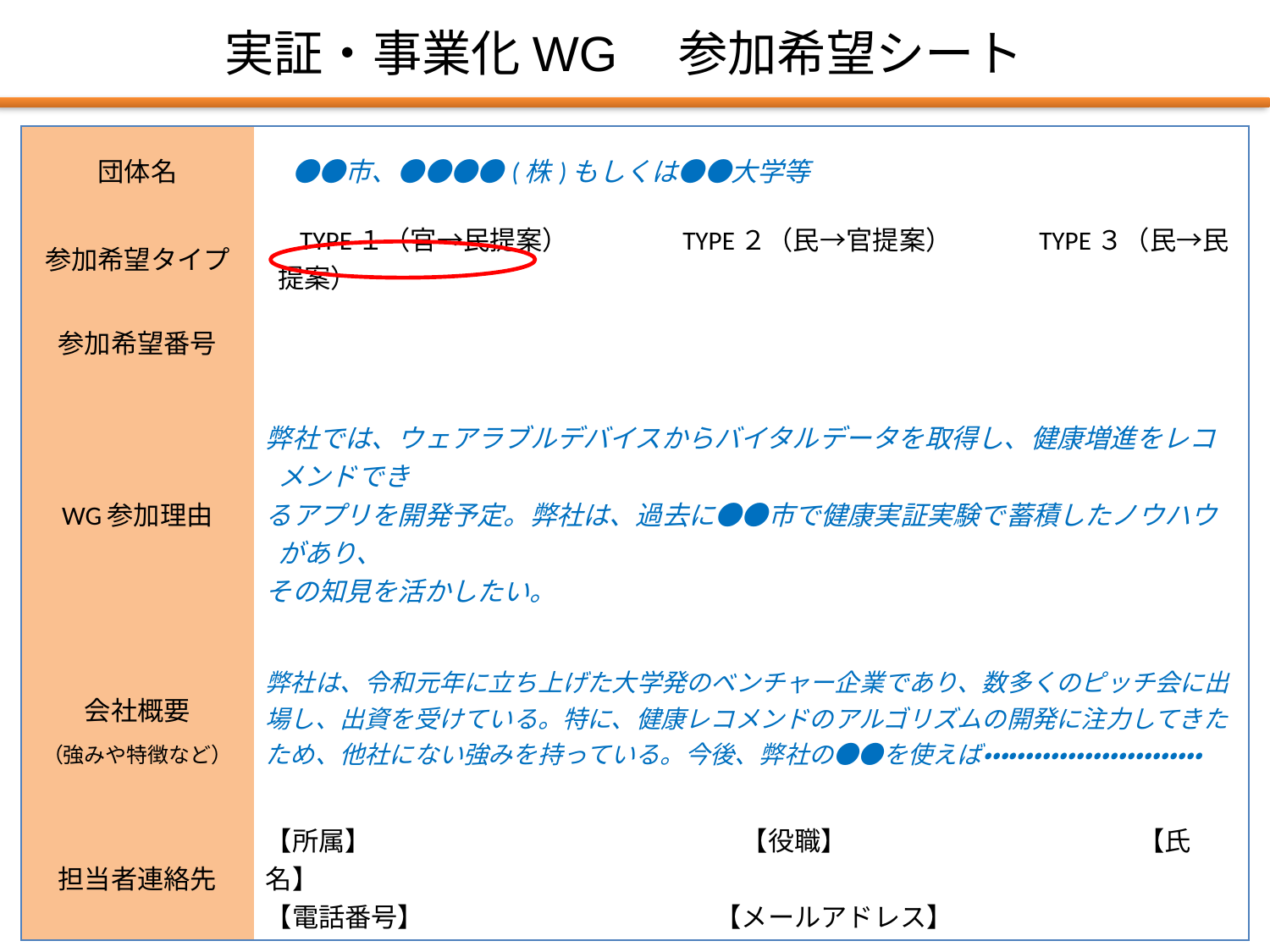

実証・事業化WG　参加希望シート

| 団体名 | ●●市、●●●●(株)もしくは●●大学等 |
| --- | --- |
| 参加希望タイプ | TYPE１（官→民提案）　　　　TYPE２（民→官提案）　　　TYPE３（民→民提案） |
| 参加希望番号 |  |
| WG参加理由 | 弊社では、ウェアラブルデバイスからバイタルデータを取得し、健康増進をレコメンドでき るアプリを開発予定。弊社は、過去に●●市で健康実証実験で蓄積したノウハウがあり、 その知見を活かしたい。 |
| 会社概要 （強みや特徴など） | 弊社は、令和元年に立ち上げた大学発のベンチャー企業であり、数多くのピッチ会に出場し、出資を受けている。特に、健康レコメンドのアルゴリズムの開発に注力してきたため、他社にない強みを持っている。今後、弊社の●●を使えば・・・・・・・・・・・・・・・・・・・・・・・・・・ |
| 担当者連絡先 | 【所属】　　　　　　　　　　　　　　【役職】　　　　　　　　　　　【氏名】 【電話番号】　　　　　　　　　　　【メールアドレス】 |